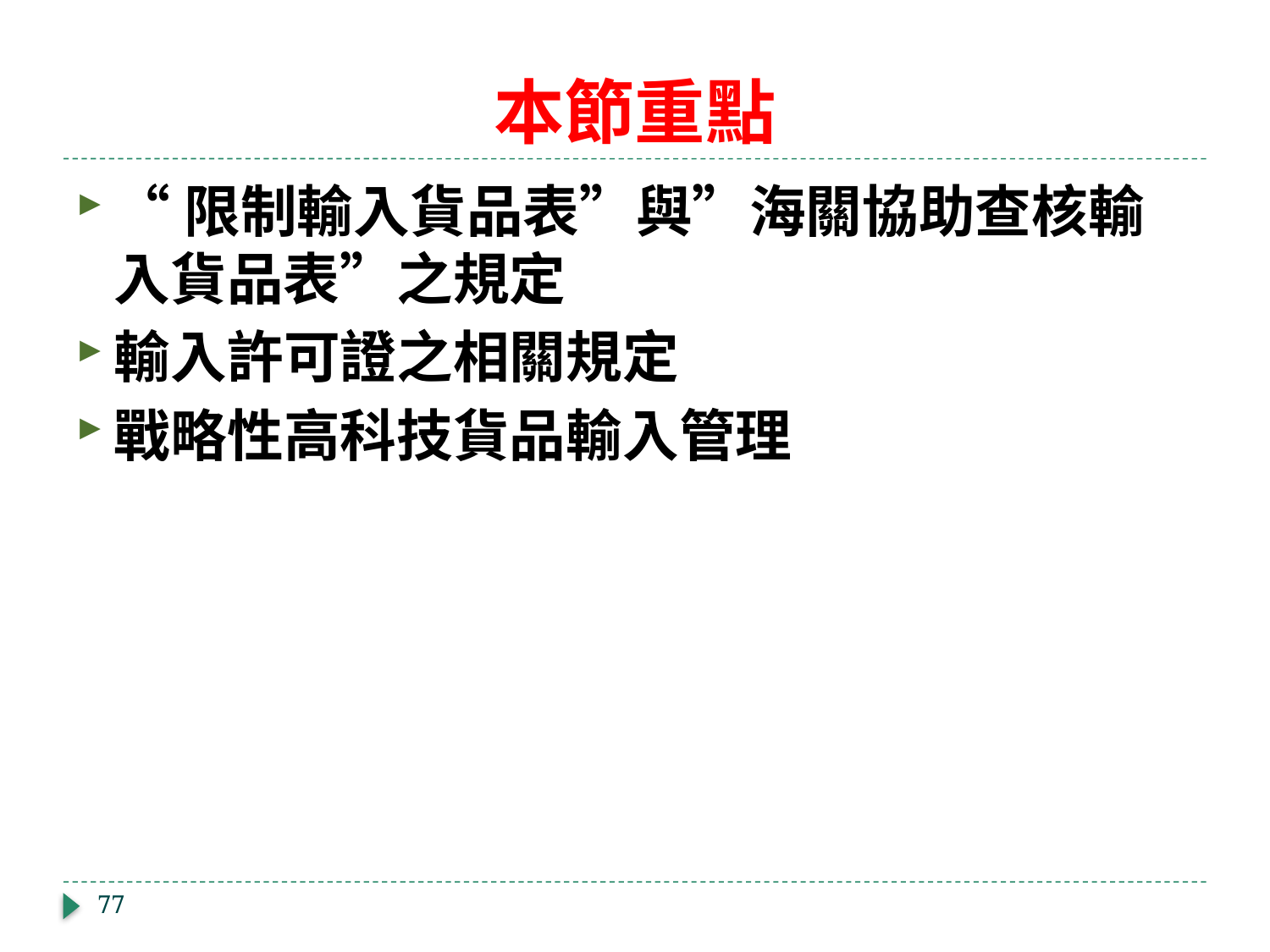

# 本節重點
“限制輸入貨品表”與”海關協助查核輸入貨品表”之規定
輸入許可證之相關規定
戰略性高科技貨品輸入管理
77